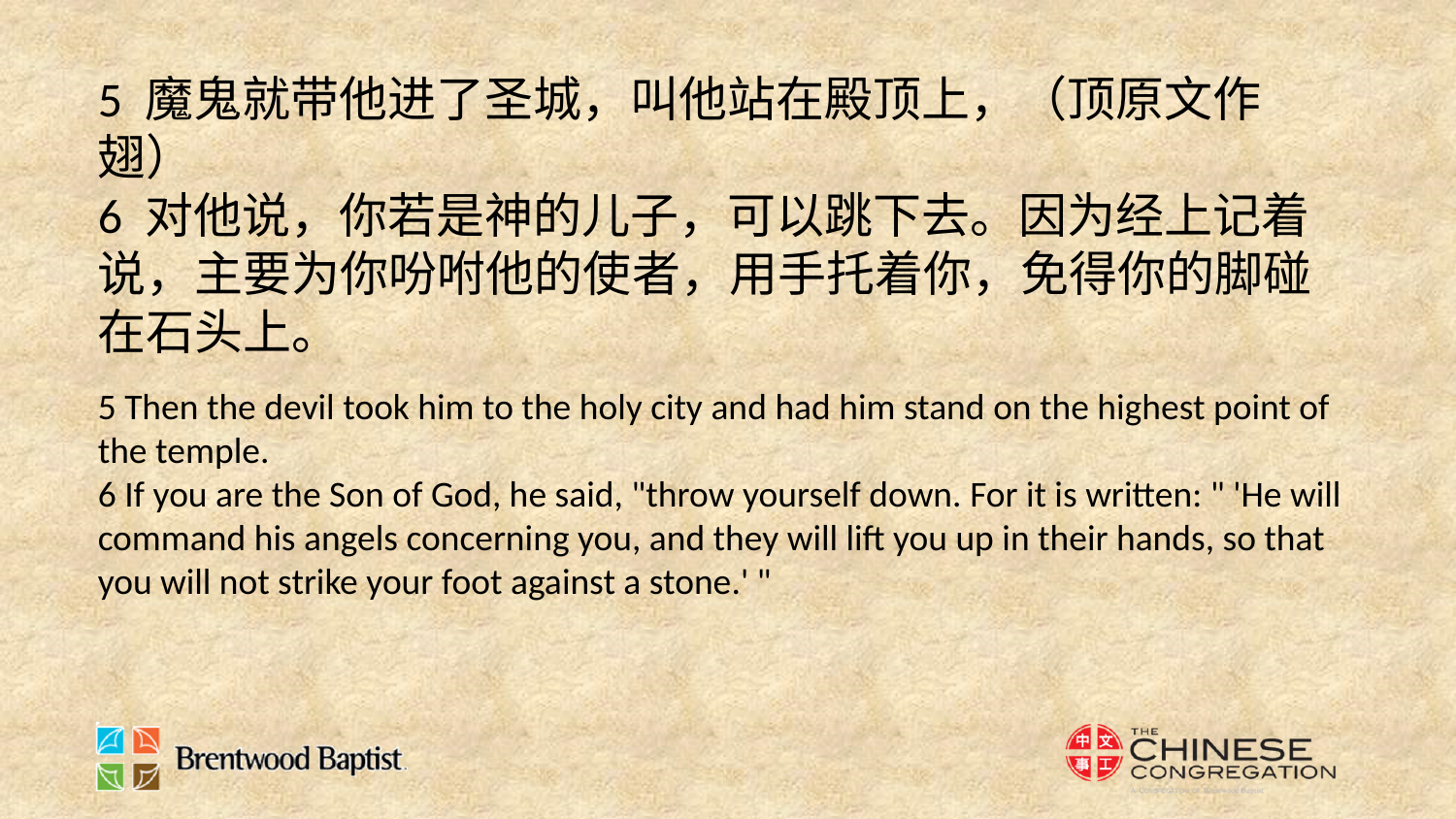

5 魔鬼就带他进了圣城，叫他站在殿顶上，（顶原文作翅）
6 对他说，你若是神的儿子，可以跳下去。因为经上记着说，主要为你吩咐他的使者，用手托着你，免得你的脚碰在石头上。

5 Then the devil took him to the holy city and had him stand on the highest point of the temple.
6 If you are the Son of God, he said, "throw yourself down. For it is written: " 'He will command his angels concerning you, and they will lift you up in their hands, so that you will not strike your foot against a stone.' "